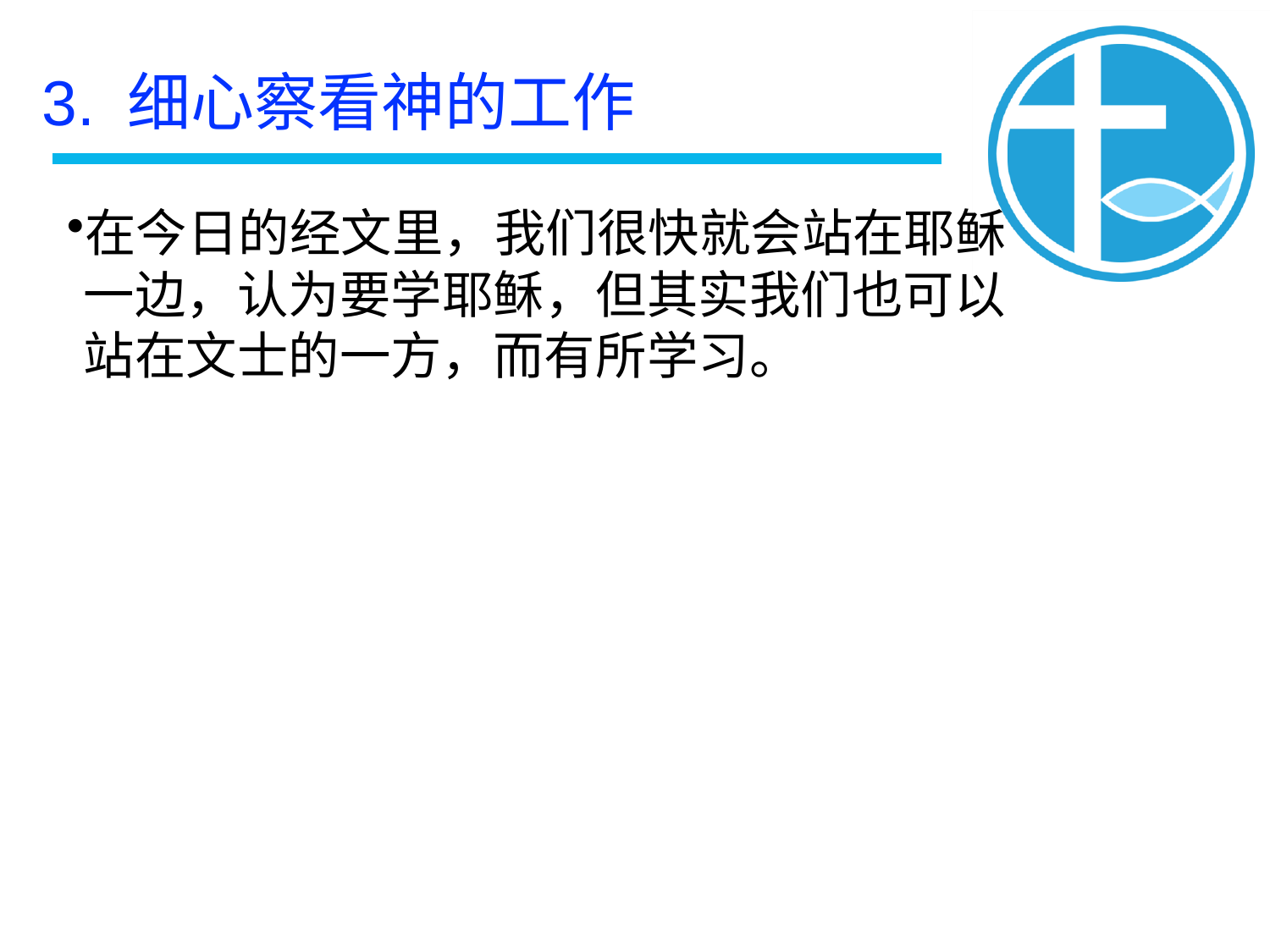

3. 细心察看神的工作
在今日的经文里，我们很快就会站在耶稣一边，认为要学耶稣，但其实我们也可以站在文士的一方，而有所学习。